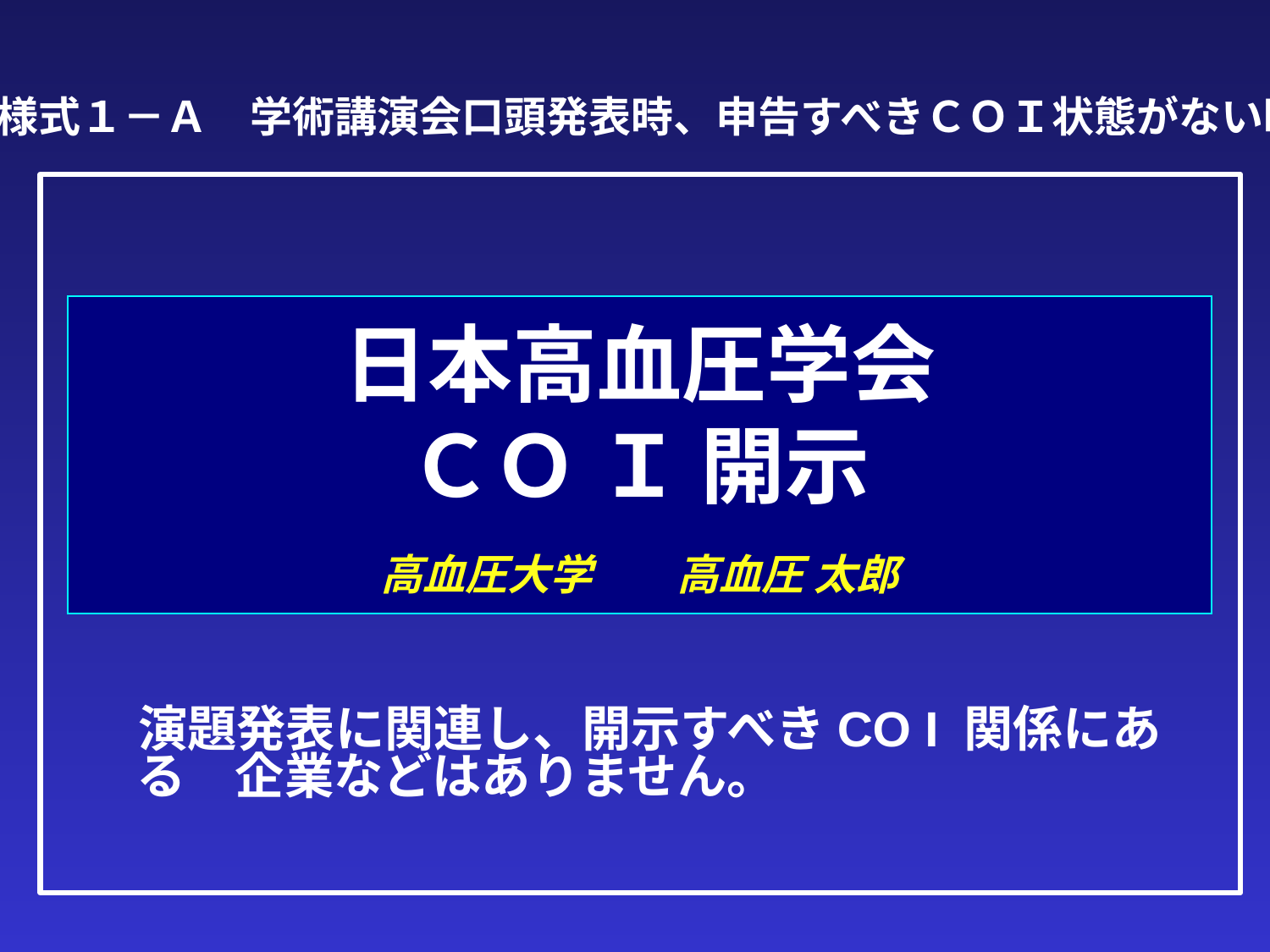

様式１－Ａ　学術講演会口頭発表時、申告すべきＣＯＩ状態がない時

# 日本高血圧学会 ＣＯ Ｉ 開示 　 高血圧大学　　高血圧 太郎

　演題発表に関連し、開示すべきCO I 関係にある　企業などはありません。